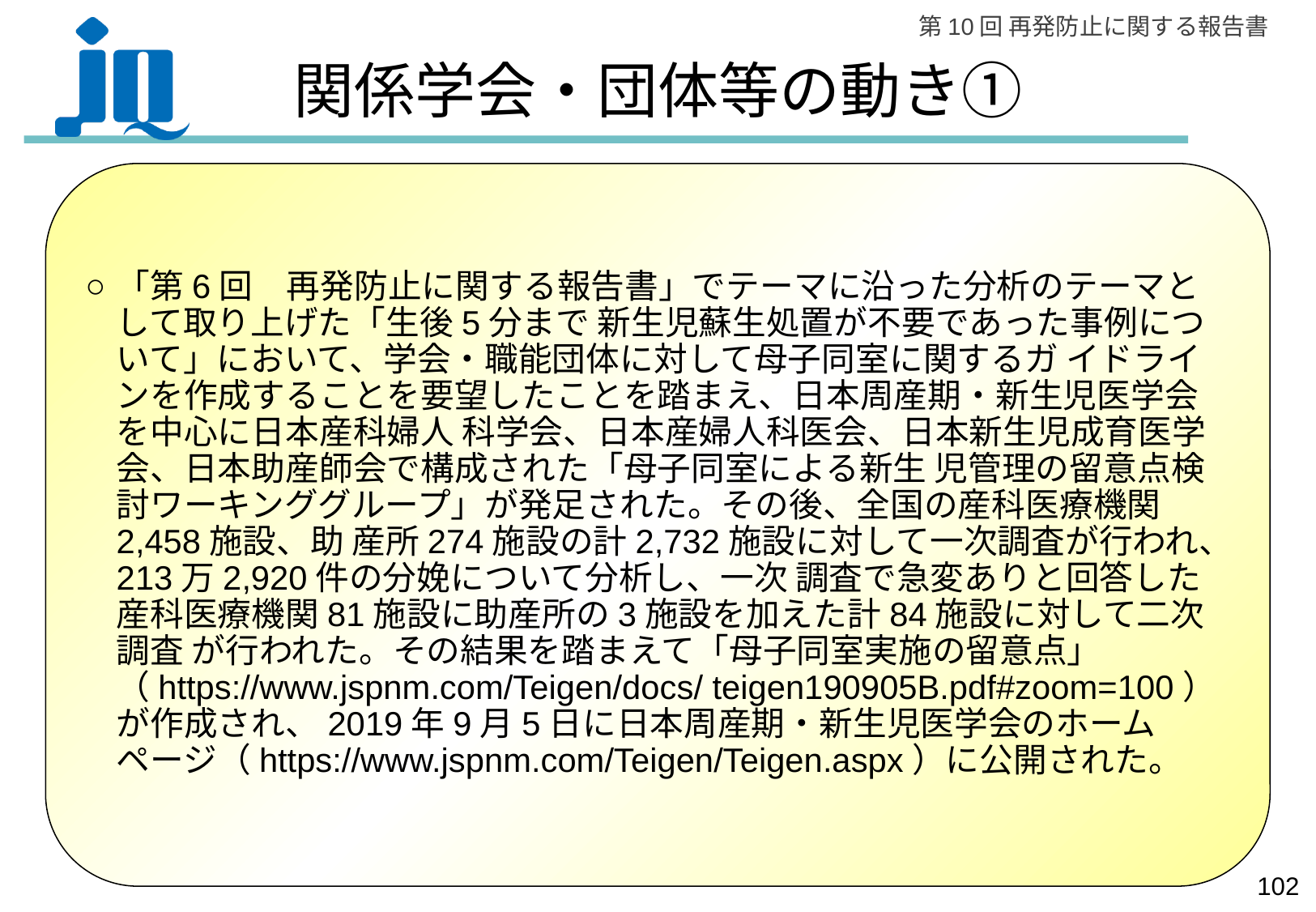

# 関係学会・団体等の動き①
「第6回　再発防止に関する報告書」でテーマに沿った分析のテーマとして取り上げた「生後5分まで 新生児蘇生処置が不要であった事例について」において、学会・職能団体に対して母子同室に関するガ イドラインを作成することを要望したことを踏まえ、日本周産期・新生児医学会を中心に日本産科婦人 科学会、日本産婦人科医会、日本新生児成育医学会、日本助産師会で構成された「母子同室による新生 児管理の留意点検討ワーキンググループ」が発足された。その後、全国の産科医療機関2,458施設、助 産所274施設の計2,732施設に対して一次調査が行われ、213万2,920件の分娩について分析し、一次 調査で急変ありと回答した産科医療機関81施設に助産所の3施設を加えた計84施設に対して二次調査 が行われた。その結果を踏まえて「母子同室実施の留意点」（https://www.jspnm.com/Teigen/docs/ teigen190905B.pdf#zoom=100）が作成され、2019年9月5日に日本周産期・新生児医学会のホーム ページ（https://www.jspnm.com/Teigen/Teigen.aspx）に公開された。
102